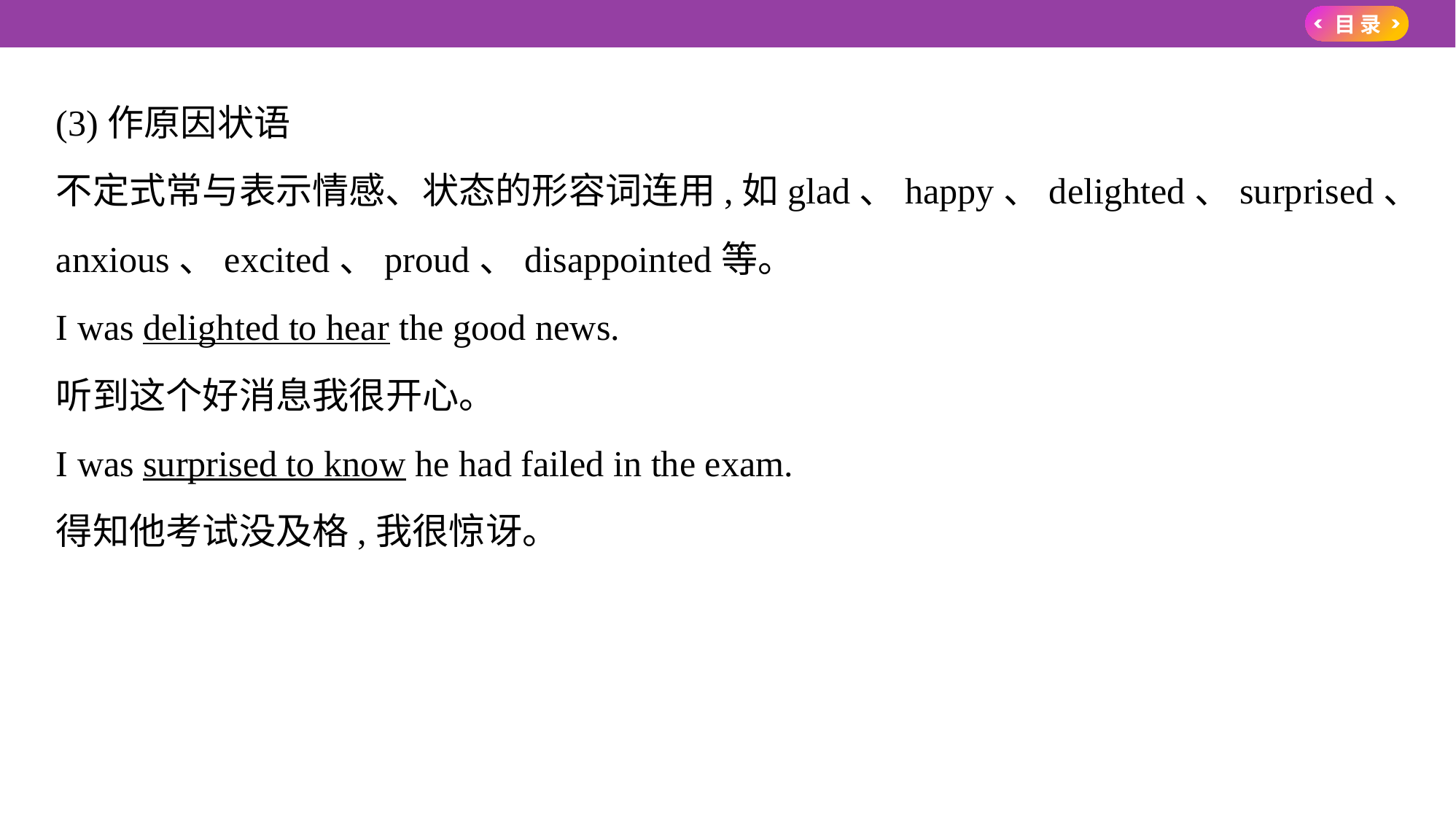

(3)作原因状语
不定式常与表示情感、状态的形容词连用,如glad、happy、delighted、surprised、
anxious、excited、proud、disappointed等。
I was delighted to hear the good news.
听到这个好消息我很开心。
I was surprised to know he had failed in the exam.
得知他考试没及格,我很惊讶。